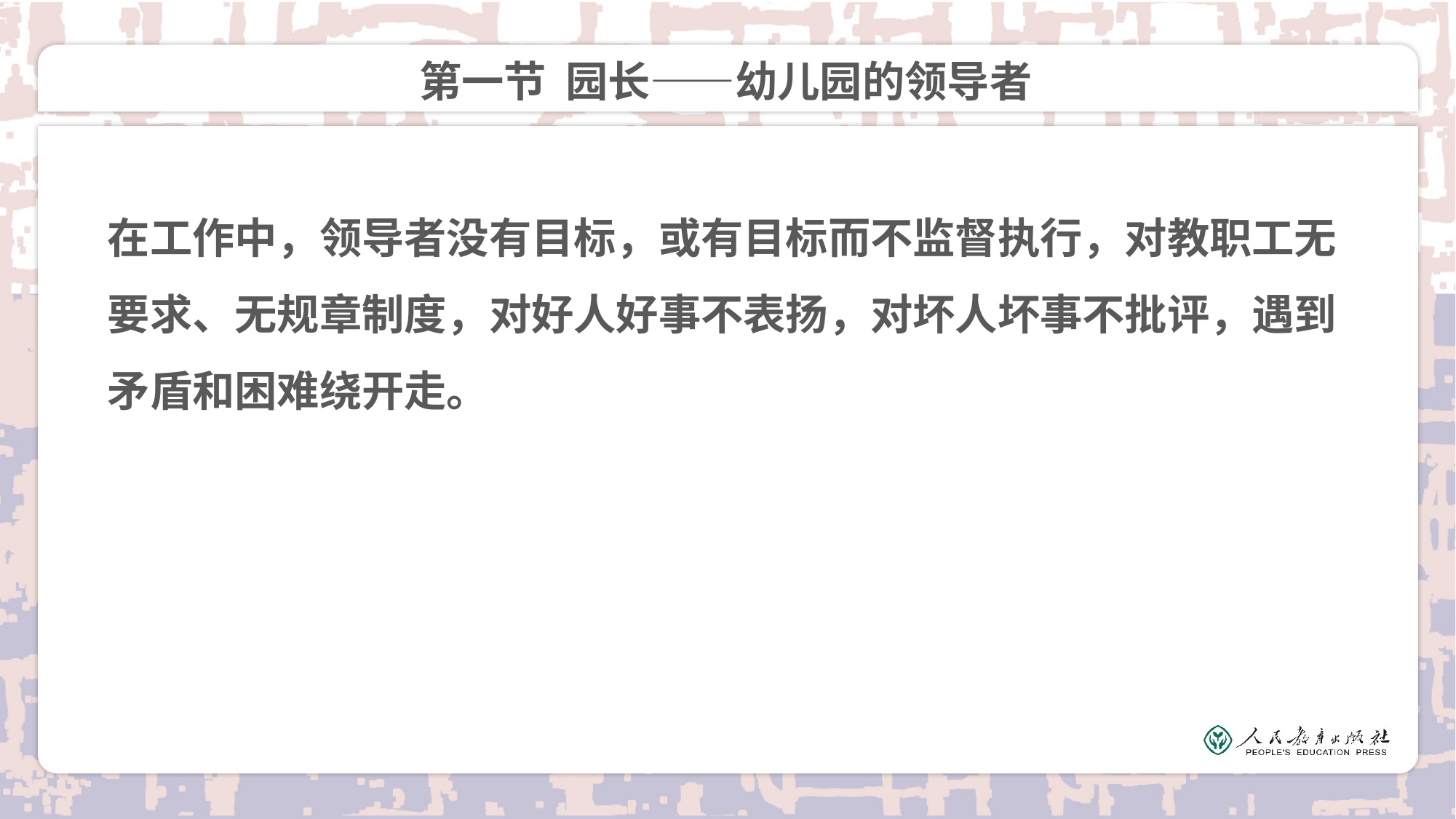

# 第一节  园长——幼儿园的领导者
在工作中，领导者没有目标，或有目标而不监督执行，对教职工无要求、无规章制度，对好人好事不表扬，对坏人坏事不批评，遇到矛盾和困难绕开走。